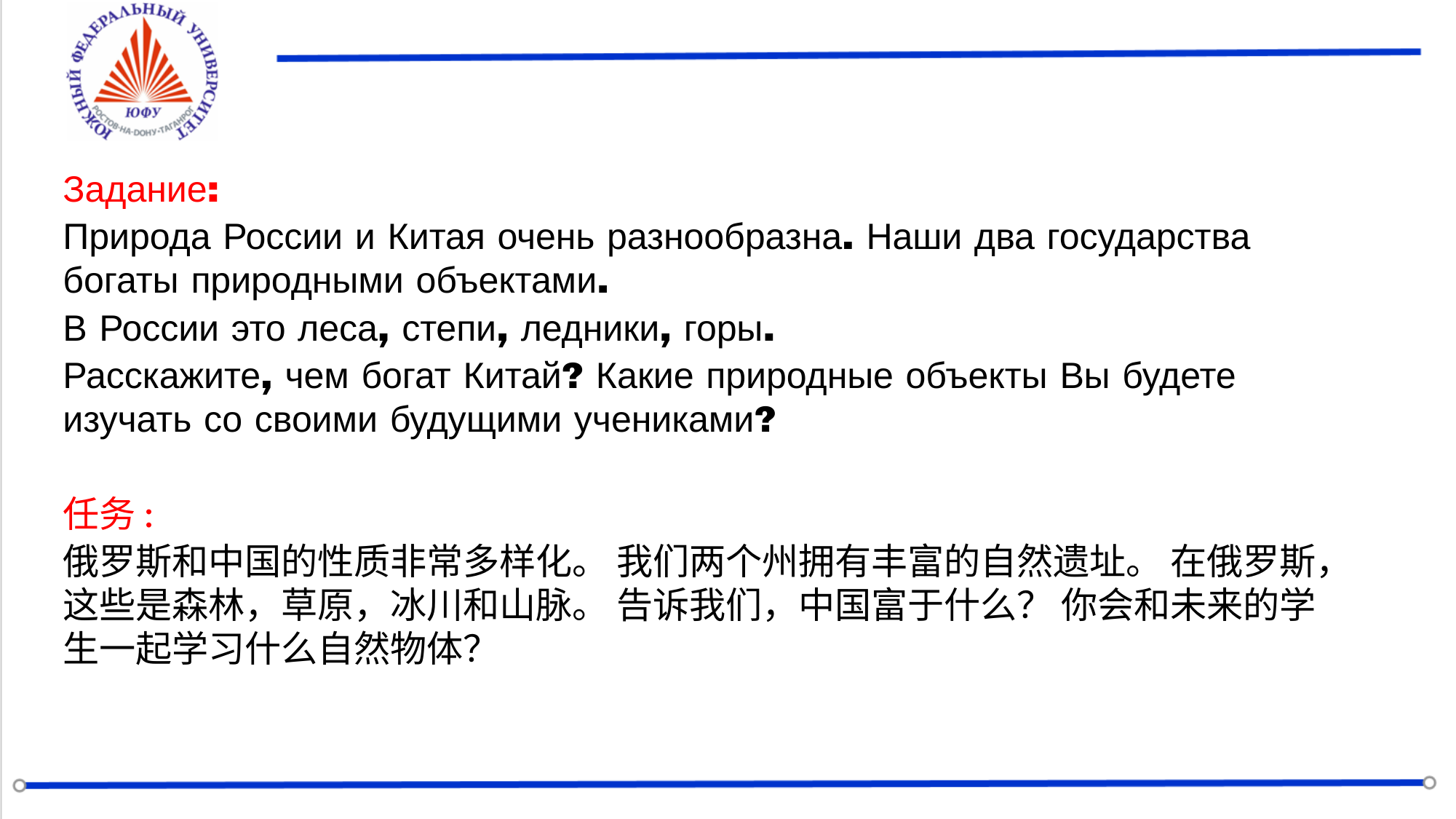

Задание:
Природа России и Китая очень разнообразна. Наши два государства богаты природными объектами.
В России это леса, степи, ледники, горы.
Расскажите, чем богат Китай? Какие природные объекты Вы будете изучать со своими будущими учениками?

任务:
俄罗斯和中国的性质非常多样化。 我们两个州拥有丰富的自然遗址。 在俄罗斯，这些是森林，草原，冰川和山脉。 告诉我们，中国富于什么？ 你会和未来的学生一起学习什么自然物体？